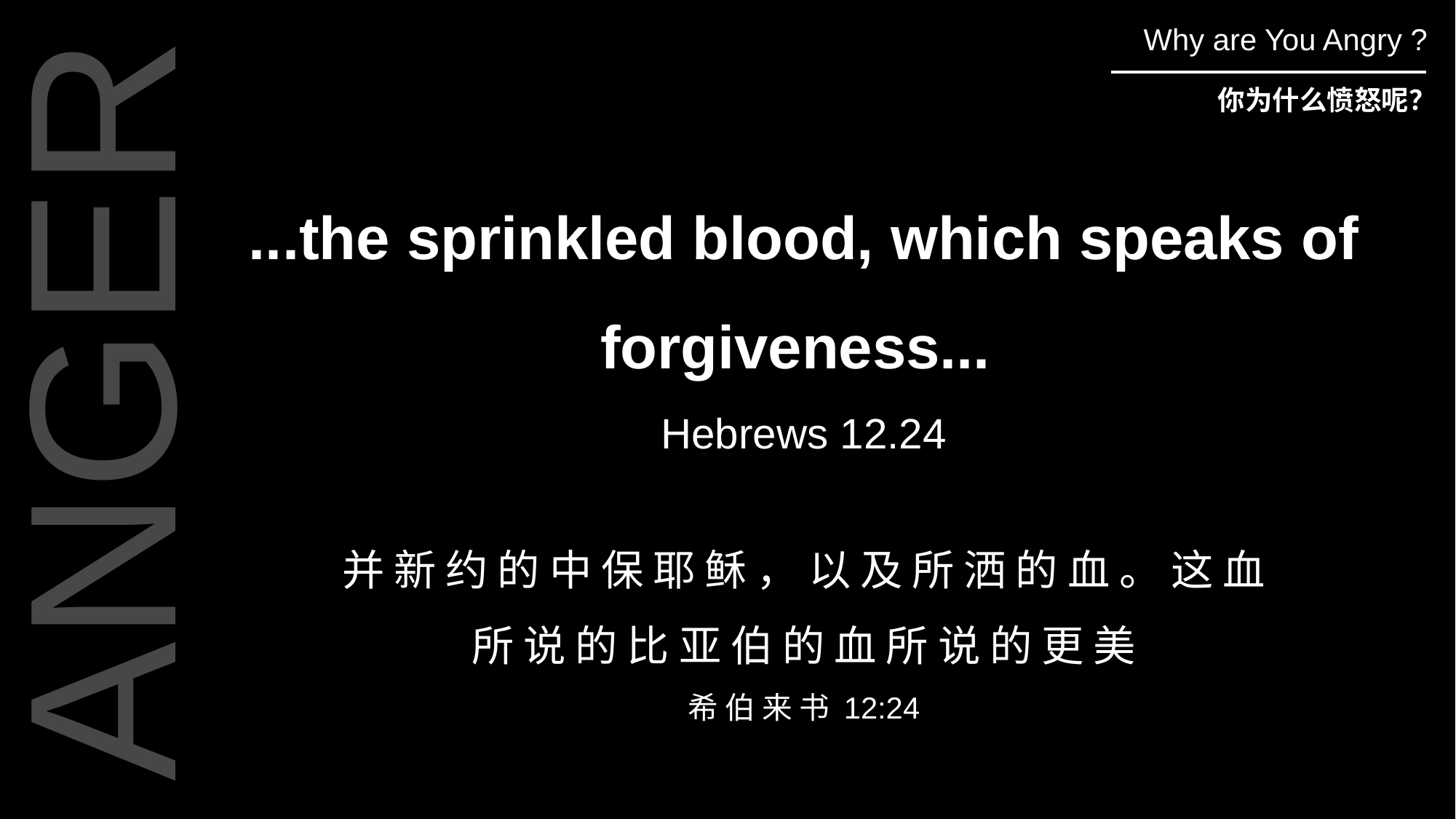

Why are You Angry ?
你为什么愤怒呢？
...the sprinkled blood, which speaks of forgiveness...
Hebrews 12.24
ANGER
并 新 约 的 中 保 耶 稣 ， 以 及 所 洒 的 血 。 这 血 所 说 的 比 亚 伯 的 血 所 说 的 更 美
希 伯 来 书 12:24